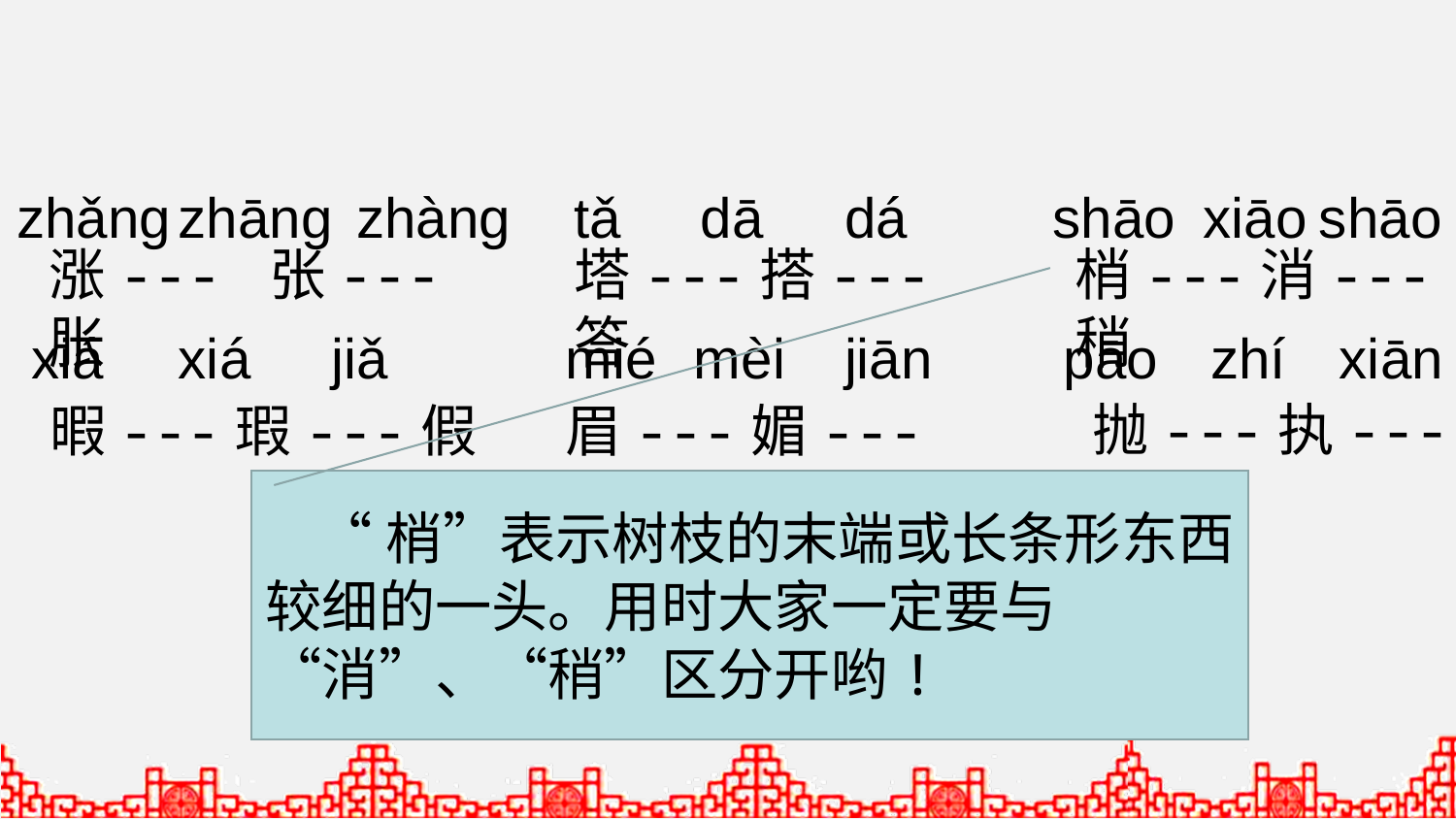

zhǎng
zhāng
zhàng
tǎ
dā
dá
shāo
xiāo
shāo
涨--- 张--- 胀
塔---搭---答
梢---消---稍
xiá
xiá
jiǎ
mié
mèi
jiān
pāo
zhí
xiān
抛---执---掀
暇---瑕---假
眉---媚---肩
    “梢”表示树枝的末端或长条形东西较细的一头。用时大家一定要与“消”、“稍”区分开哟!